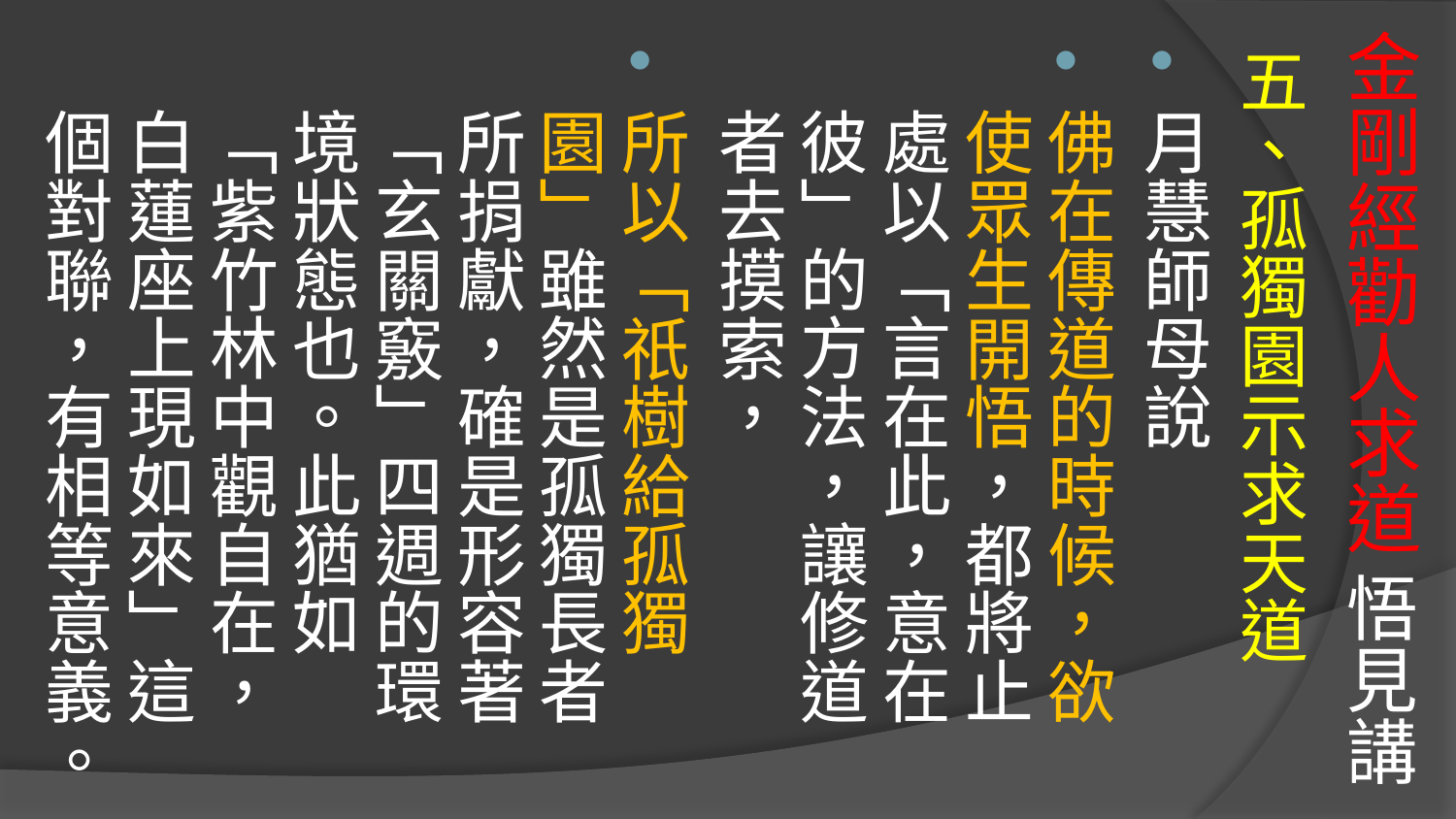

# 金剛經勸人求道 悟見講
五、孤獨園示求天道
月慧師母說
佛在傳道的時候，欲使眾生開悟，都將止處以「言在此，意在彼」的方法，讓修道者去摸索，
所以「祇樹給孤獨園」雖然是孤獨長者所捐獻，確是形容著「玄關竅」四週的環境狀態也。此猶如「紫竹林中觀自在，白蓮座上現如來」這個對聯，有相等意義。